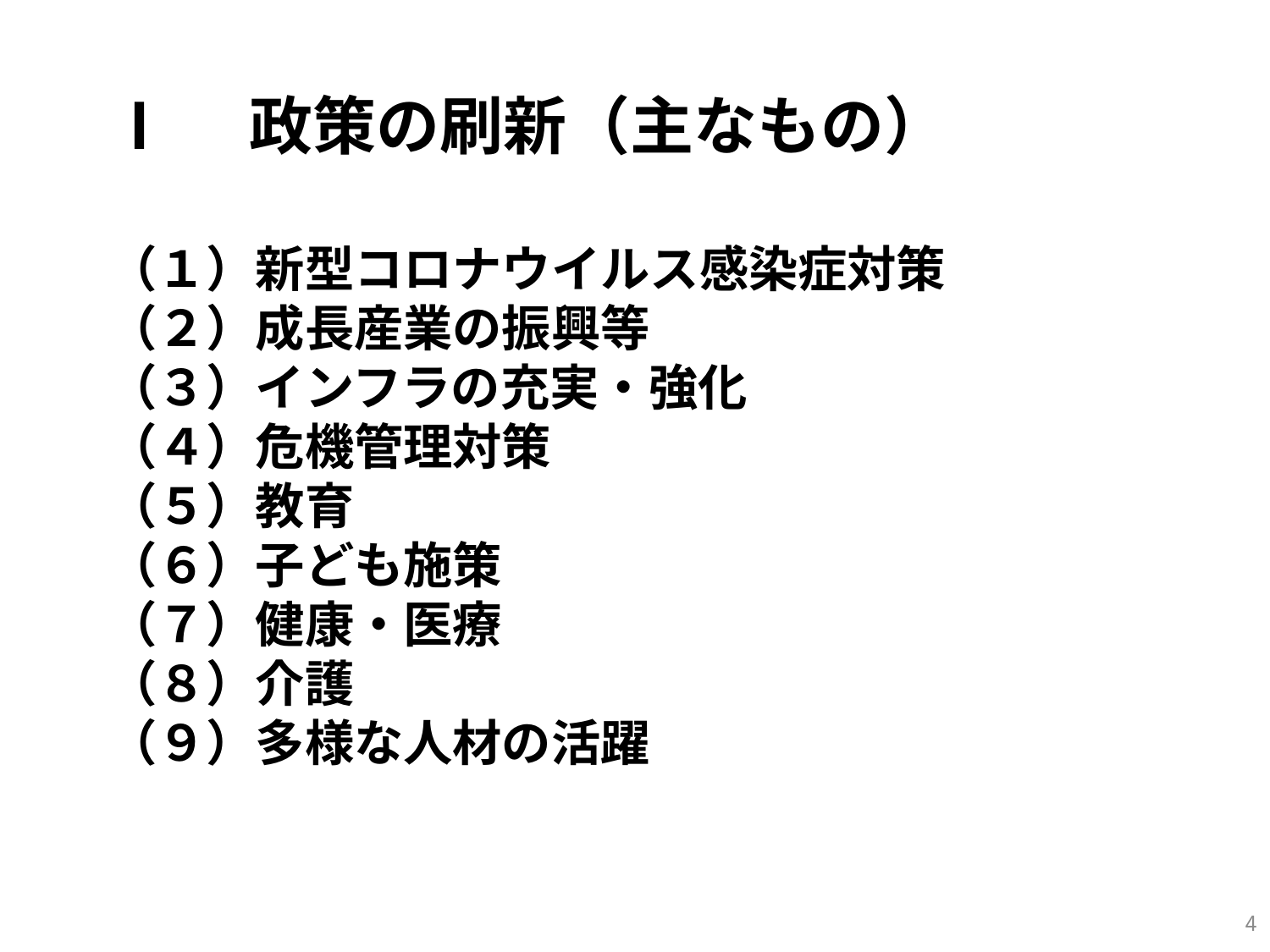

# Ⅰ　政策の刷新（主なもの） （１）新型コロナウイルス感染症対策 （２）成長産業の振興等 （３）インフラの充実・強化 （４）危機管理対策 （５）教育 （６）子ども施策 （７）健康・医療 （８）介護 （９）多様な人材の活躍
4